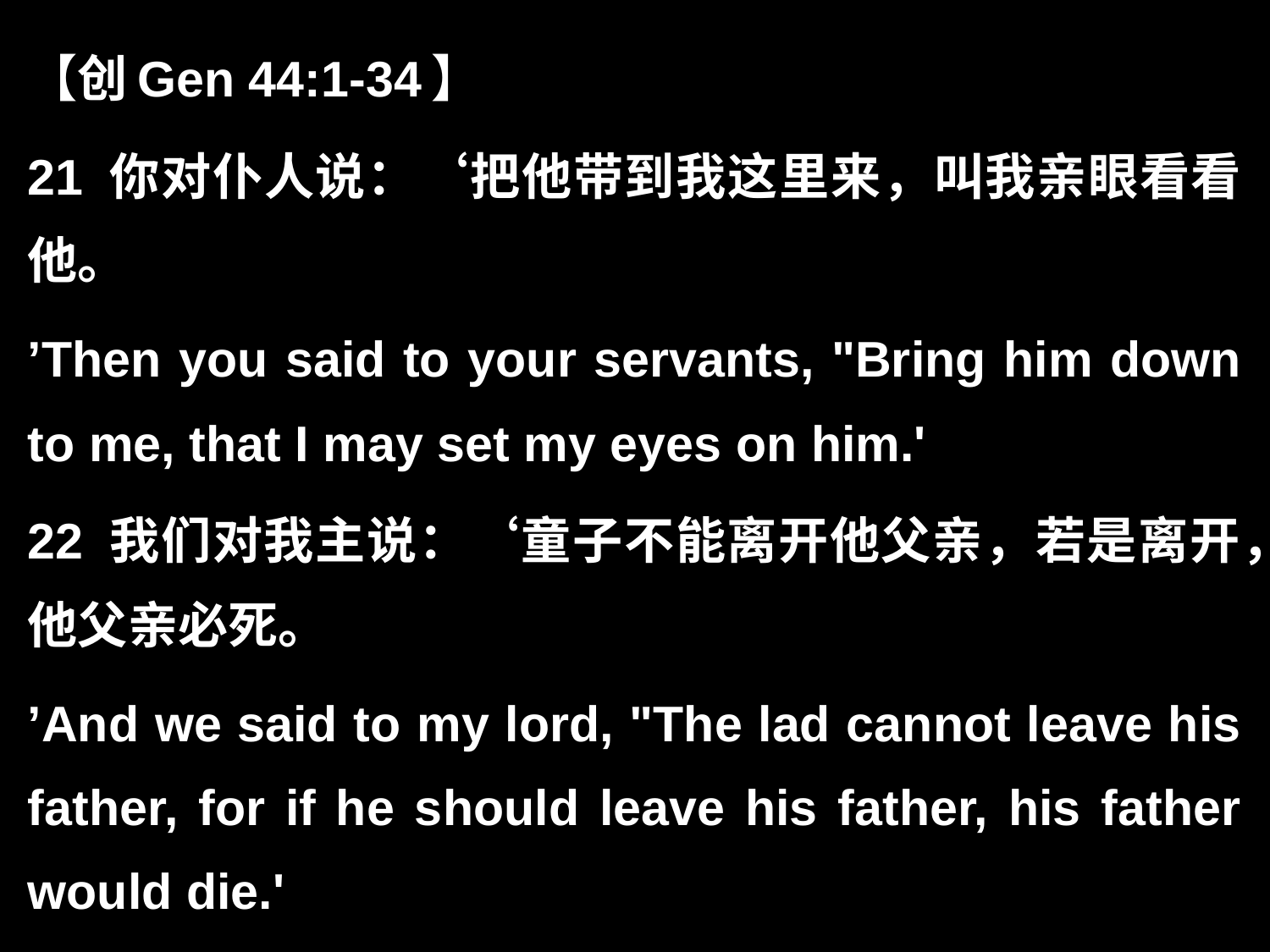

【创Gen 44:1-34】
21 你对仆人说：‘把他带到我这里来，叫我亲眼看看他。
’Then you said to your servants, "Bring him down to me, that I may set my eyes on him.'
22 我们对我主说：‘童子不能离开他父亲，若是离开，他父亲必死。
’And we said to my lord, "The lad cannot leave his father, for if he should leave his father, his father would die.'